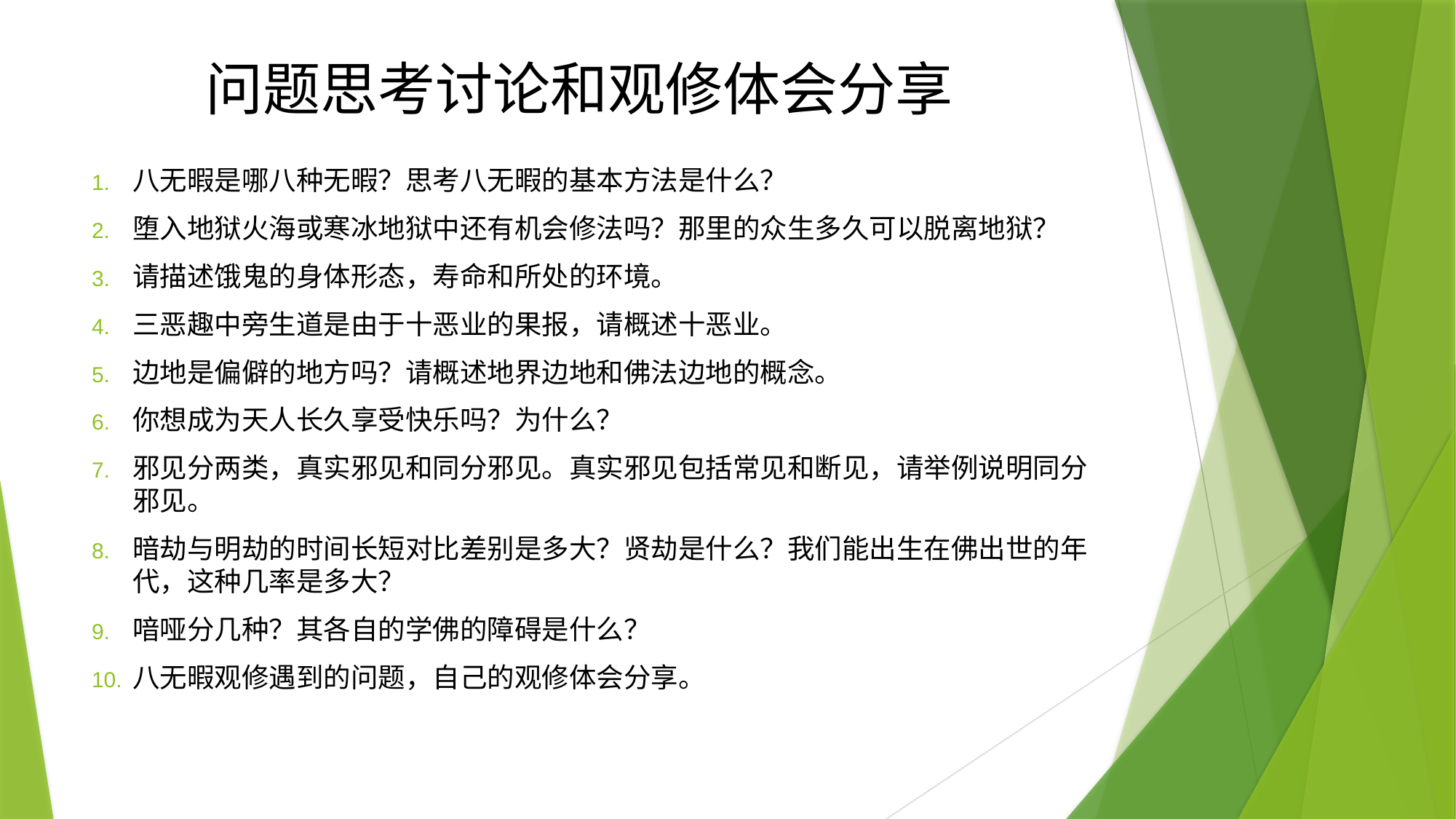

# 问题思考讨论和观修体会分享
八无暇是哪八种无暇？思考八无暇的基本方法是什么？
堕入地狱火海或寒冰地狱中还有机会修法吗？那里的众生多久可以脱离地狱？
请描述饿鬼的身体形态，寿命和所处的环境。
三恶趣中旁生道是由于十恶业的果报，请概述十恶业。
边地是偏僻的地方吗？请概述地界边地和佛法边地的概念。
你想成为天人长久享受快乐吗？为什么？
邪见分两类，真实邪见和同分邪见。真实邪见包括常见和断见，请举例说明同分邪见。
暗劫与明劫的时间长短对比差别是多大？贤劫是什么？我们能出生在佛出世的年代，这种几率是多大？
喑哑分几种？其各自的学佛的障碍是什么？
八无暇观修遇到的问题，自己的观修体会分享。